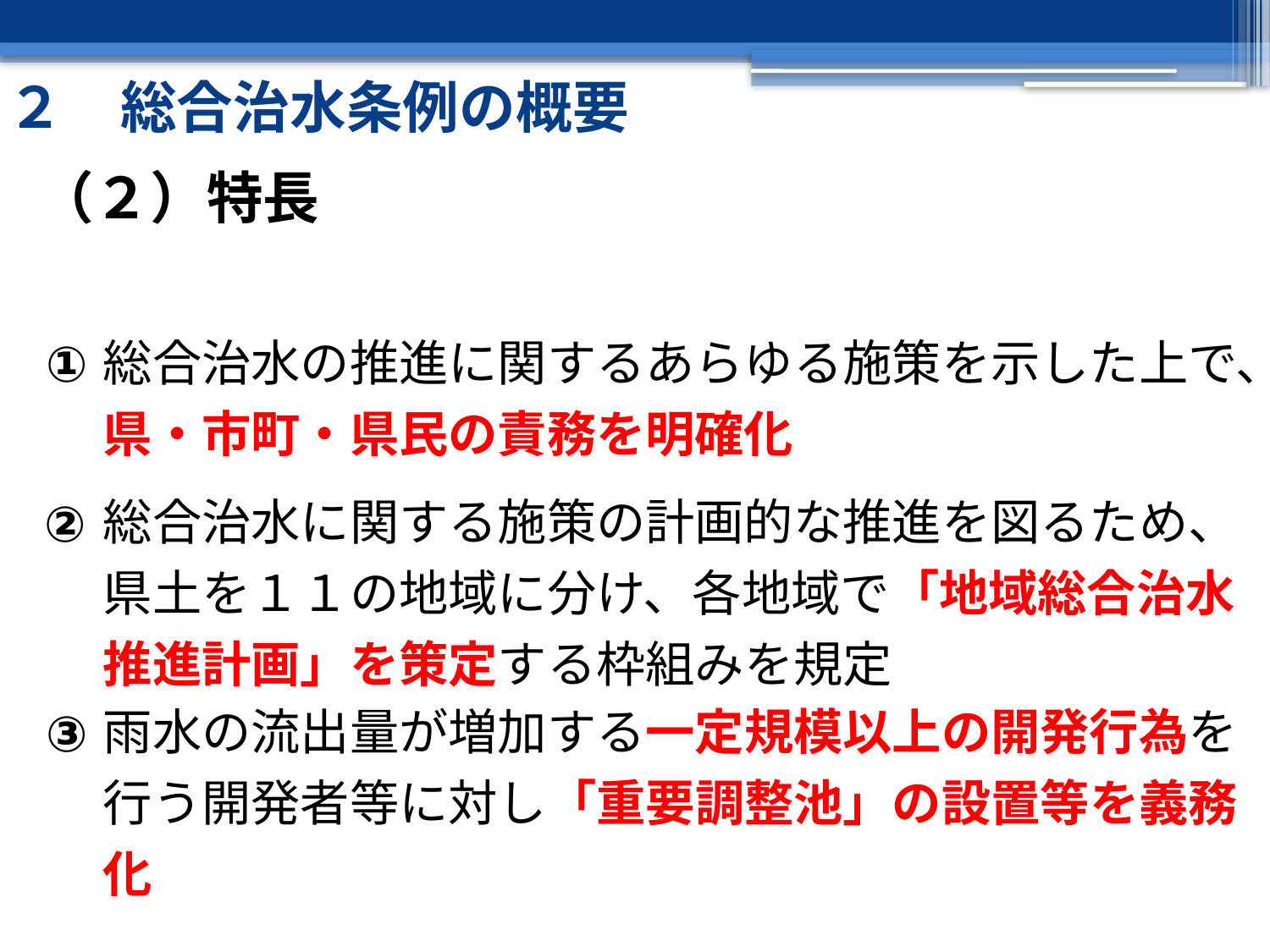

２　総合治水条例の概要
（２）特長
①
総合治水の推進に関するあらゆる施策を示した上で、県・市町・県民の責務を明確化
②
総合治水に関する施策の計画的な推進を図るため、県土を１１の地域に分け、各地域で「地域総合治水推進計画」を策定する枠組みを規定
③
雨水の流出量が増加する一定規模以上の開発行為を行う開発者等に対し「重要調整池」の設置等を義務化